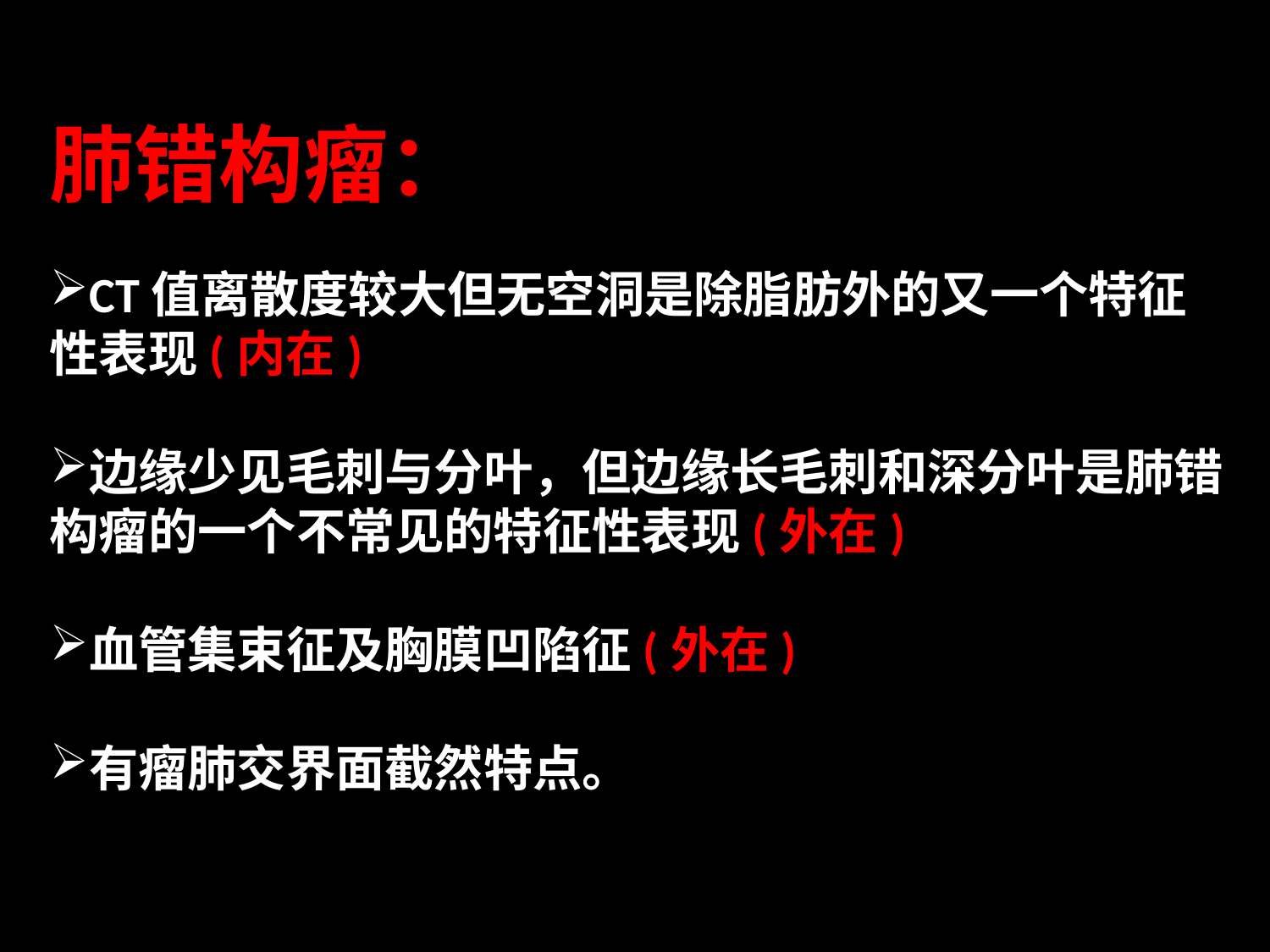

肺错构瘤：

CT值离散度较大但无空洞是除脂肪外的又一个特征性表现(内在)

边缘少见毛刺与分叶，但边缘长毛刺和深分叶是肺错构瘤的一个不常见的特征性表现(外在)

血管集束征及胸膜凹陷征(外在)

有瘤肺交界面截然特点。